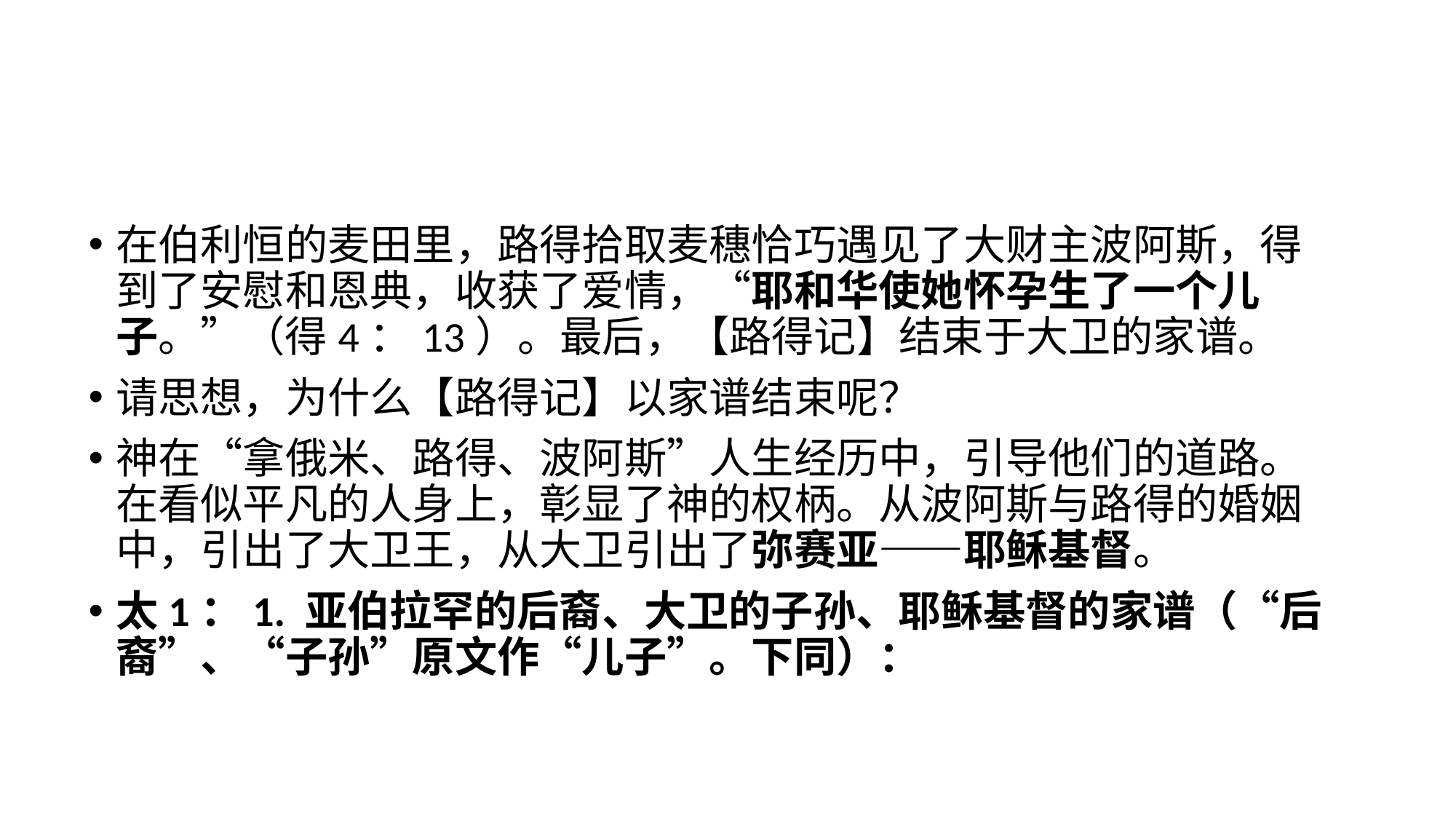

在伯利恒的麦田里，路得拾取麦穗恰巧遇见了大财主波阿斯，得到了安慰和恩典，收获了爱情，“耶和华使她怀孕生了一个儿子。”（得4：13）。最后，【路得记】结束于大卫的家谱。
请思想，为什么【路得记】以家谱结束呢？
神在“拿俄米、路得、波阿斯”人生经历中，引导他们的道路。在看似平凡的人身上，彰显了神的权柄。从波阿斯与路得的婚姻中，引出了大卫王，从大卫引出了弥赛亚——耶稣基督。
太1：1. 亚伯拉罕的后裔、大卫的子孙、耶稣基督的家谱（“后裔”、“子孙”原文作“儿子”。下同）：